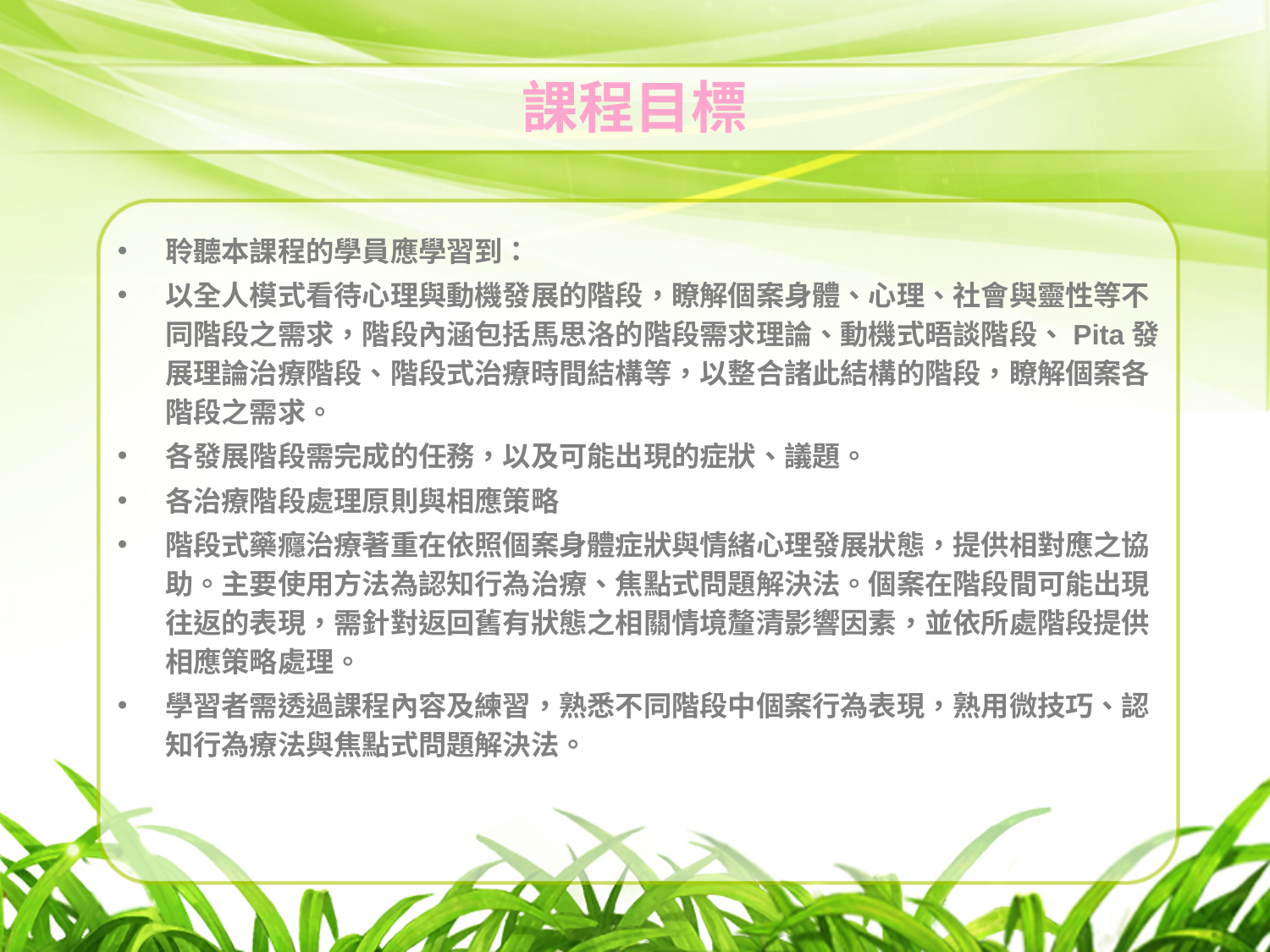

# 課程目標
聆聽本課程的學員應學習到：
以全人模式看待心理與動機發展的階段，瞭解個案身體、心理、社會與靈性等不同階段之需求，階段內涵包括馬思洛的階段需求理論、動機式晤談階段、Pita發展理論治療階段、階段式治療時間結構等，以整合諸此結構的階段，瞭解個案各階段之需求。
各發展階段需完成的任務，以及可能出現的症狀、議題。
各治療階段處理原則與相應策略
階段式藥癮治療著重在依照個案身體症狀與情緒心理發展狀態，提供相對應之協助。主要使用方法為認知行為治療、焦點式問題解決法。個案在階段間可能出現往返的表現，需針對返回舊有狀態之相關情境釐清影響因素，並依所處階段提供相應策略處理。
學習者需透過課程內容及練習，熟悉不同階段中個案行為表現，熟用微技巧、認知行為療法與焦點式問題解決法。